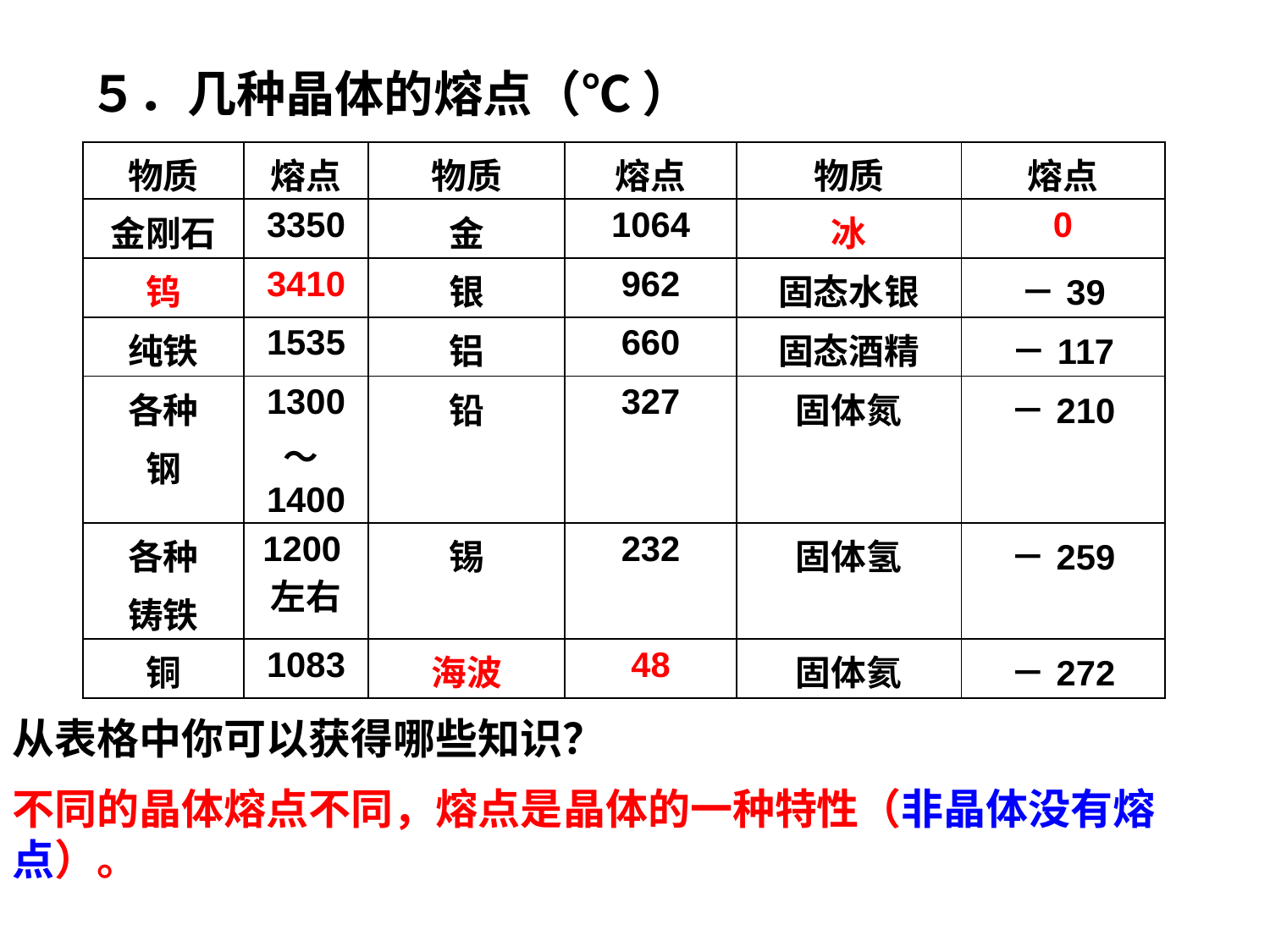

５．几种晶体的熔点（℃ ）

| 物质 | 熔点 | 物质 | 熔点 | 物质 | 熔点 |
| --- | --- | --- | --- | --- | --- |
| 金刚石 | 3350 | 金 | 1064 | 冰 | 0 |
| 钨 | 3410 | 银 | 962 | 固态水银 | －39 |
| 纯铁 | 1535 | 铝 | 660 | 固态酒精 | －117 |
| 各种 钢 | 1300 ～1400 | 铅 | 327 | 固体氮 | －210 |
| 各种 铸铁 | 1200左右 | 锡 | 232 | 固体氢 | －259 |
| 铜 | 1083 | 海波 | 48 | 固体氦 | －272 |
|  |  |  |  |  |  |
从表格中你可以获得哪些知识？
不同的晶体熔点不同，熔点是晶体的一种特性（非晶体没有熔点）。